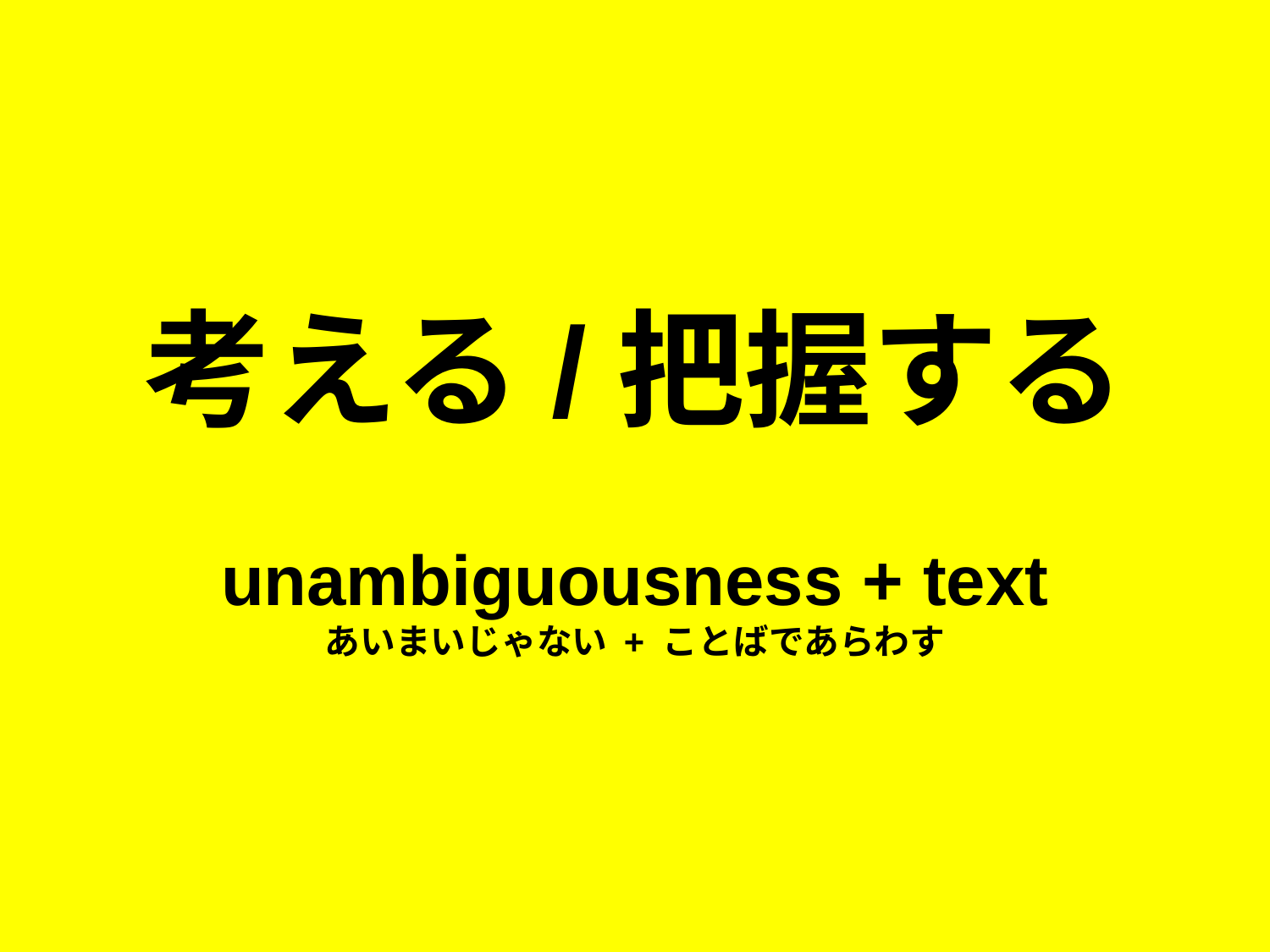

考える/把握する

unambiguousness + text
あいまいじゃない + ことばであらわす